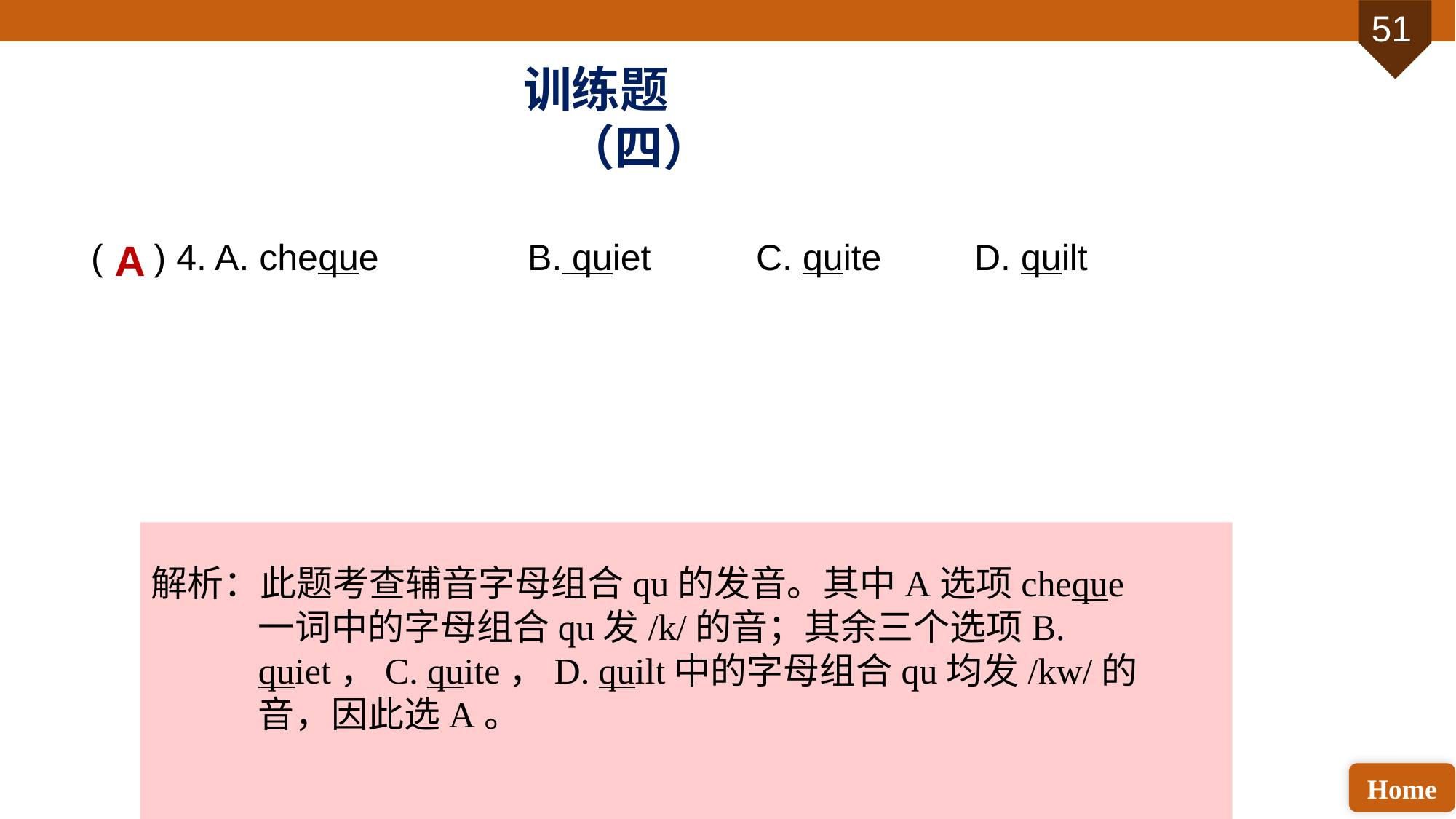

训练题（四）
(     ) 4. A. cheque 		B. quiet	 C. quite	 D. quilt
A

解析：此题考查辅音字母组合qu的发音。其中A选项cheque一词中的字母组合qu发/k/的音；其余三个选项B. quiet，C. quite，D. quilt中的字母组合qu均发/kw/的音，因此选A。